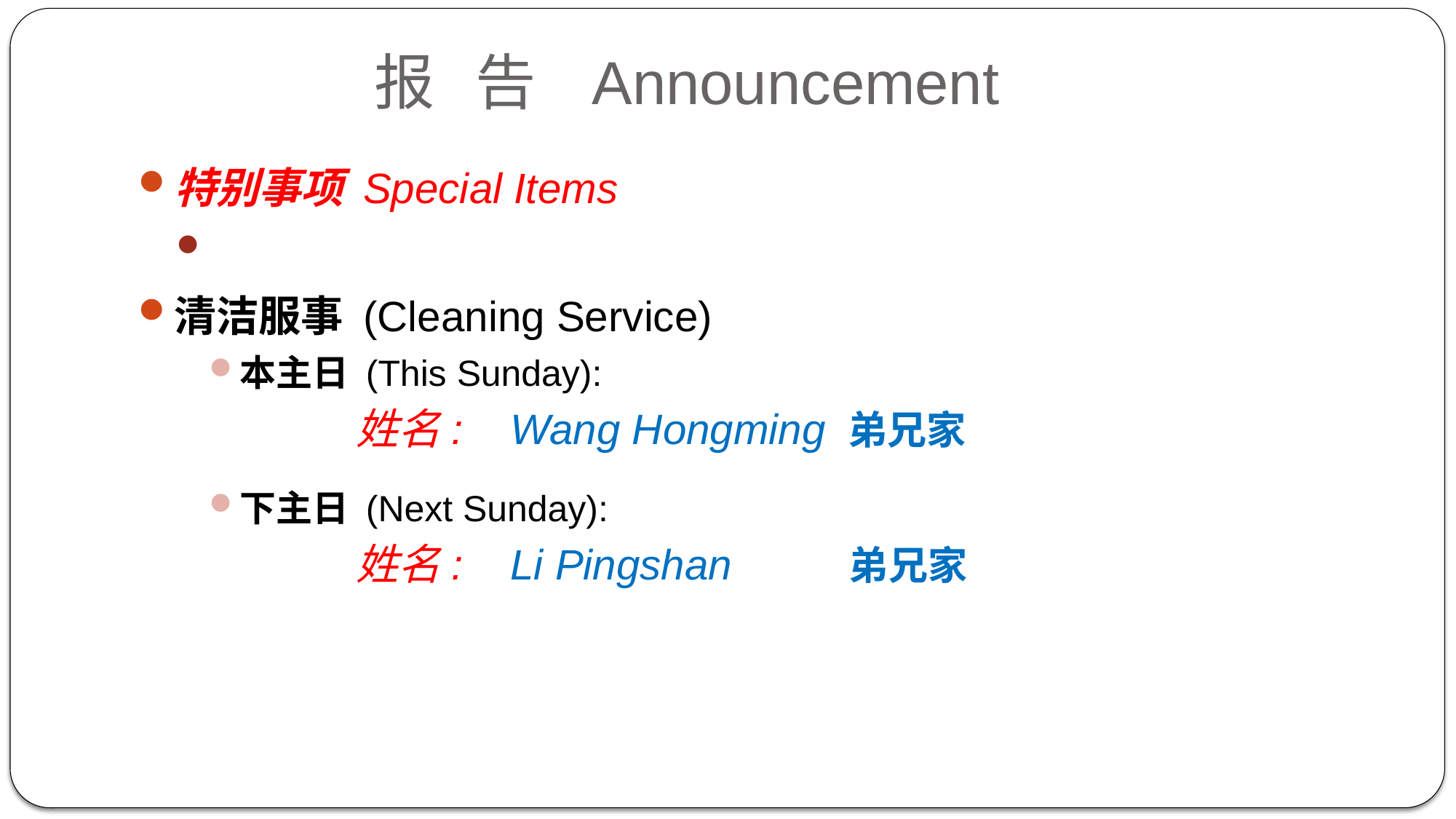

# 报   告   Announcement
特别事项 Special Items

清洁服事 (Cleaning Service)
本主日 (This Sunday):
       		姓名:    Wang Hongming 弟兄家
下主日 (Next Sunday):
		姓名:    Li Pingshan         弟兄家